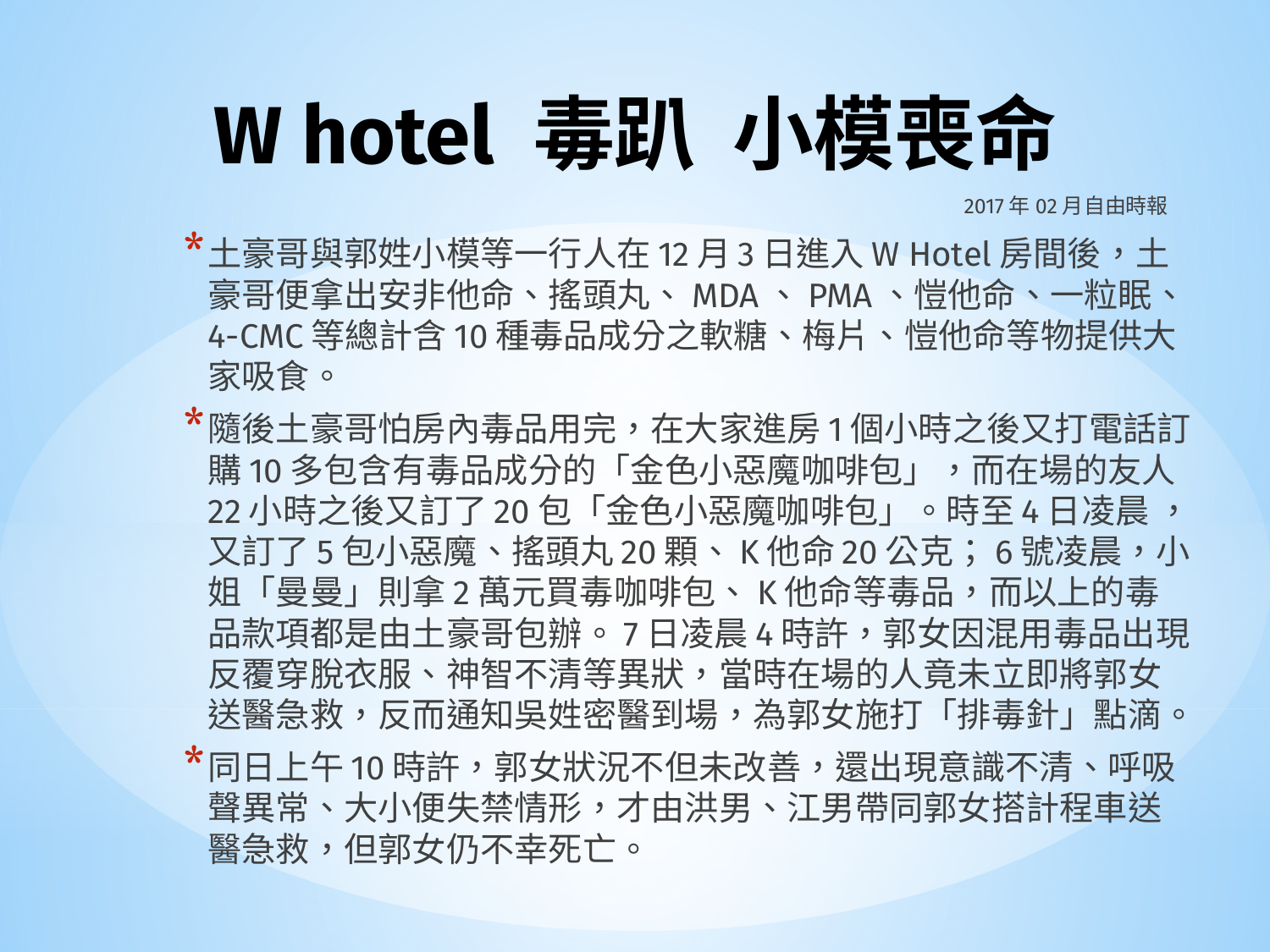

# W hotel 毒趴  小模喪命
2017年02月自由時報
土豪哥與郭姓小模等一行人在12月3日進入W Hotel房間後，土豪哥便拿出安非他命、搖頭丸、MDA、PMA、愷他命、一粒眠、4-CMC等總計含10種毒品成分之軟糖、梅片、愷他命等物提供大家吸食。
隨後土豪哥怕房內毒品用完，在大家進房1個小時之後又打電話訂購10多包含有毒品成分的「金色小惡魔咖啡包」，而在場的友人22小時之後又訂了20包「金色小惡魔咖啡包」。時至4日凌晨 ，又訂了5包小惡魔、搖頭丸20顆、K他命20公克；6號凌晨，小姐「曼曼」則拿2萬元買毒咖啡包、K他命等毒品，而以上的毒品款項都是由土豪哥包辦。7日凌晨4時許，郭女因混用毒品出現反覆穿脫衣服、神智不清等異狀，當時在場的人竟未立即將郭女送醫急救，反而通知吳姓密醫到場，為郭女施打「排毒針」點滴。
同日上午10時許，郭女狀況不但未改善，還出現意識不清、呼吸聲異常、大小便失禁情形，才由洪男、江男帶同郭女搭計程車送醫急救，但郭女仍不幸死亡。